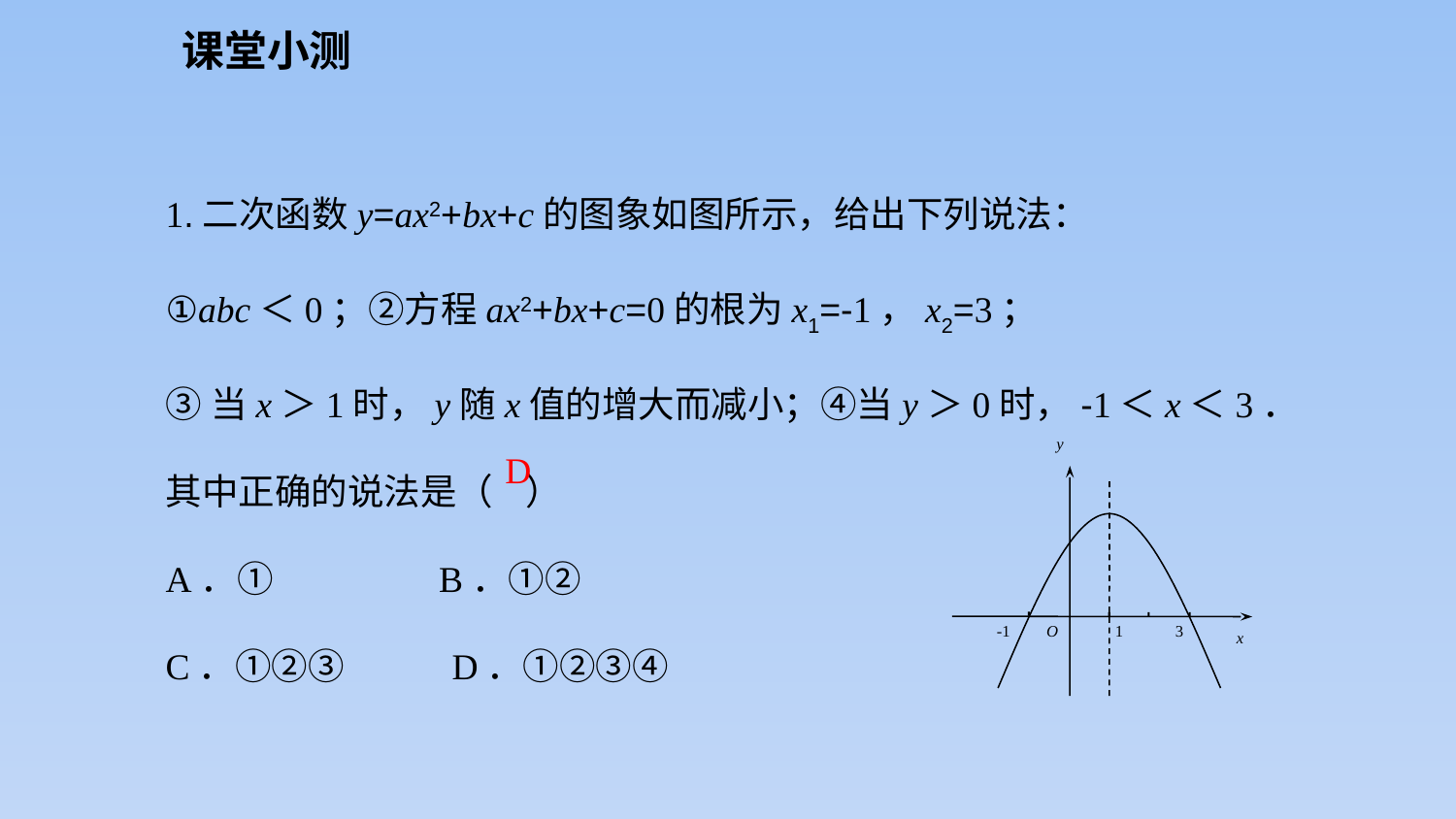

课堂小测
1.二次函数y=ax2+bx+c的图象如图所示，给出下列说法：
①abc＜0；②方程ax2+bx+c=0的根为x1=-1，x2=3；
③当x＞1时，y随x值的增大而减小；④当y＞0时，-1＜x＜3．
其中正确的说法是（    ）
A．①                   B．①②
C．①②③            D．①②③④

y

-1
O
1
3
x
D